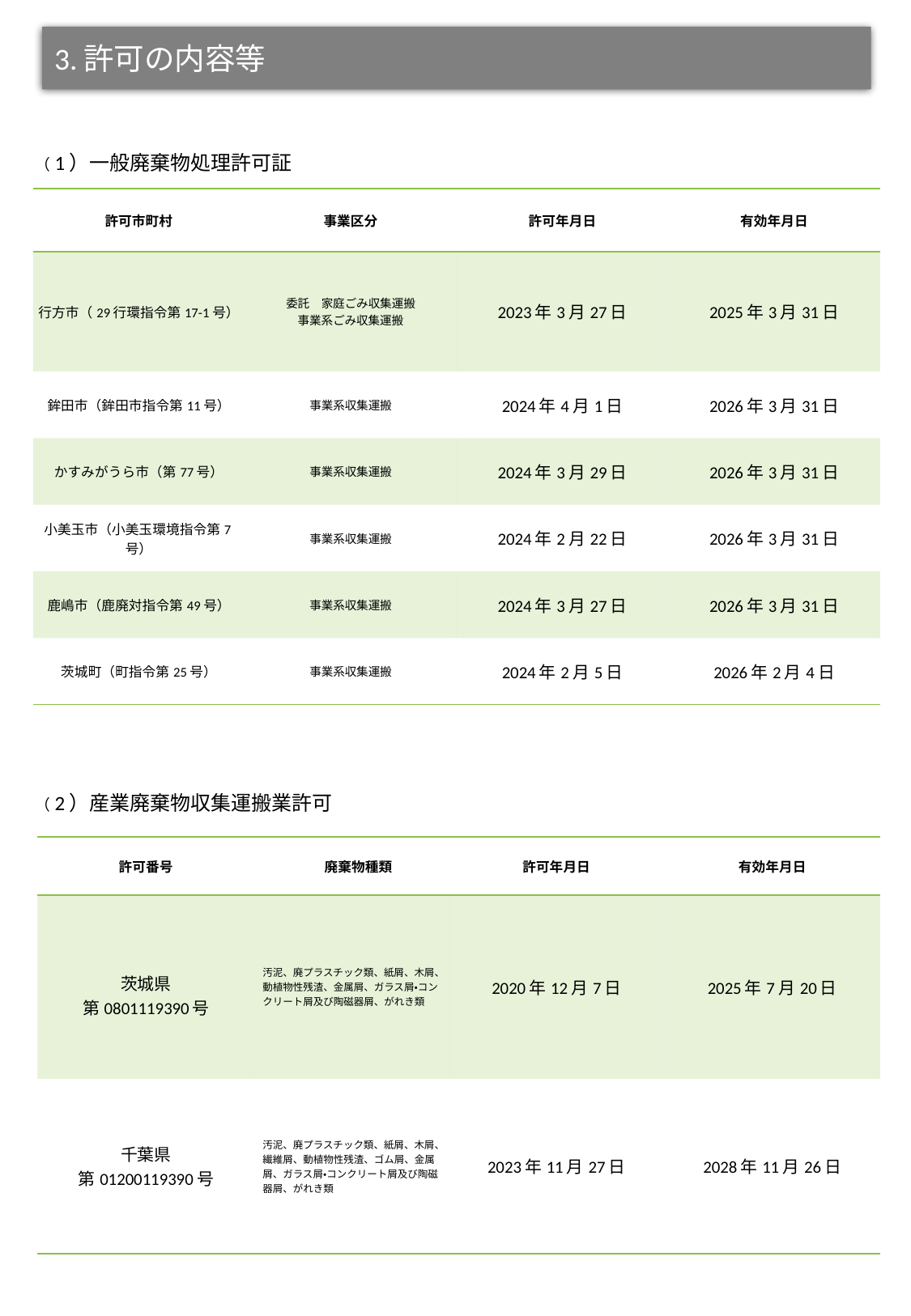

3.許可の内容等
（1）一般廃棄物処理許可証
| 許可市町村 | 事業区分 | 許可年月日 | 有効年月日 |
| --- | --- | --- | --- |
| 行方市（29行環指令第17-1号） | 委託　家庭ごみ収集運搬 事業系ごみ収集運搬 | 2023年3月27日 | 2025年3月31日 |
| 鉾田市（鉾田市指令第11号） | 事業系収集運搬 | 2024年4月1日 | 2026年3月31日 |
| かすみがうら市（第77号） | 事業系収集運搬 | 2024年3月29日 | 2026年3月31日 |
| 小美玉市（小美玉環境指令第7号） | 事業系収集運搬 | 2024年2月22日 | 2026年3月31日 |
| 鹿嶋市（鹿廃対指令第49号） | 事業系収集運搬 | 2024年3月27日 | 2026年3月31日 |
| 茨城町（町指令第25号） | 事業系収集運搬 | 2024年2月5日 | 2026年2月4日 |
（2）産業廃棄物収集運搬業許可
| 許可番号 | 廃棄物種類 | 許可年月日 | 有効年月日 |
| --- | --- | --- | --- |
| 茨城県 第0801119390号 | 汚泥、廃プラスチック類、紙屑、木屑、動植物性残渣、金属屑、ガラス屑・コンクリート屑及び陶磁器屑、がれき類 | 2020年12月7日 | 2025年7月20日 |
| 千葉県 第01200119390号 | 汚泥、廃プラスチック類、紙屑、木屑、繊維屑、動植物性残渣、ゴム屑、金属屑、ガラス屑・コンクリート屑及び陶磁器屑、がれき類 | 2023年11月27日 | 2028年11月26日 |
5